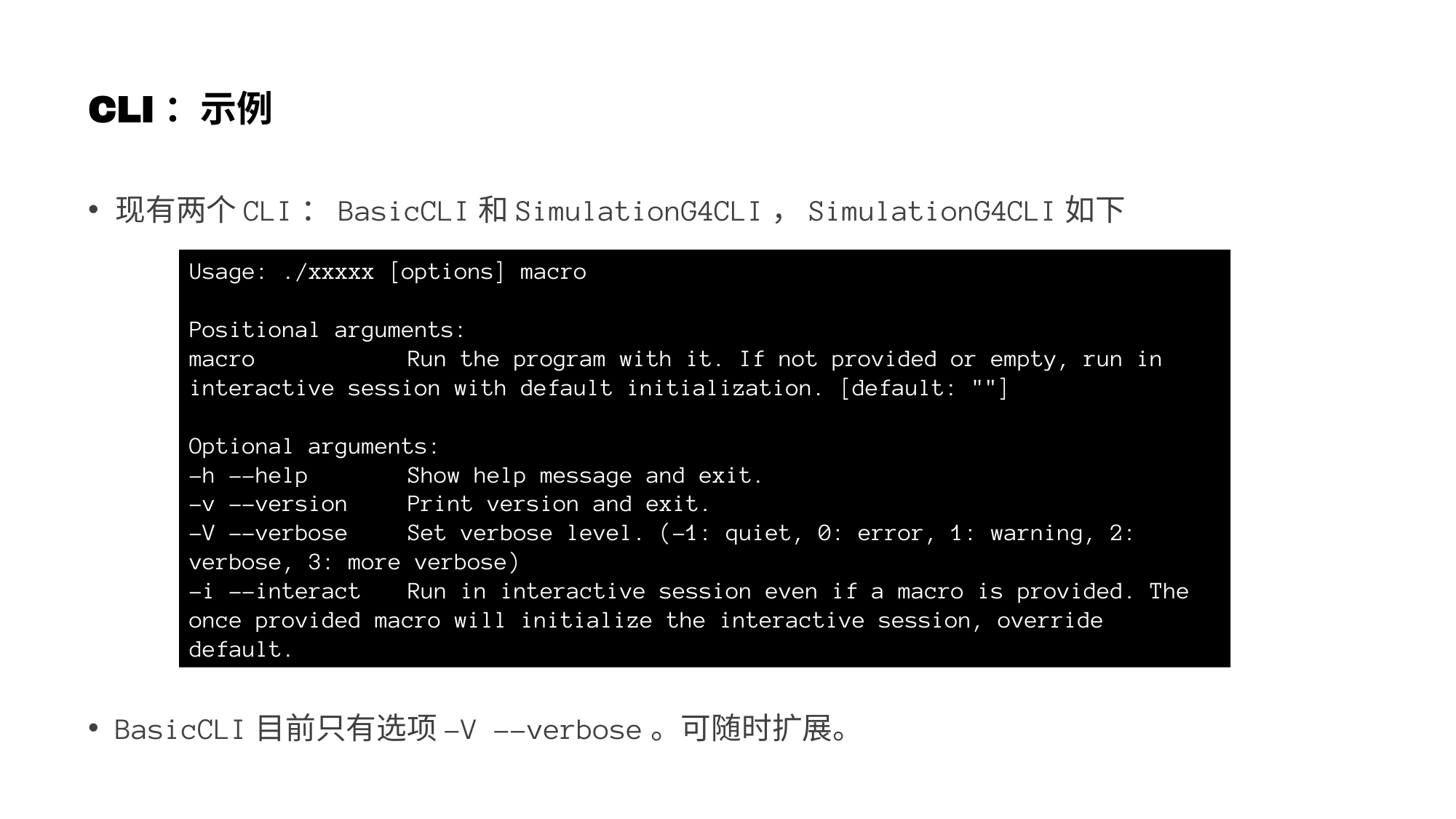

# CLI：示例
现有两个CLI：BasicCLI和SimulationG4CLI，SimulationG4CLI如下

BasicCLI目前只有选项-V --verbose。可随时扩展。
Usage: ./xxxxx [options] macro

Positional arguments:
macro         	Run the program with it. If not provided or empty, run in interactive session with default initialization. [default: ""]

Optional arguments:
-h --help     	Show help message and exit.
-v --version  	Print version and exit.
-V --verbose  	Set verbose level. (-1: quiet, 0: error, 1: warning, 2: verbose, 3: more verbose)
-i --interact 	Run in interactive session even if a macro is provided. The once provided macro will initialize the interactive session, override default.
14